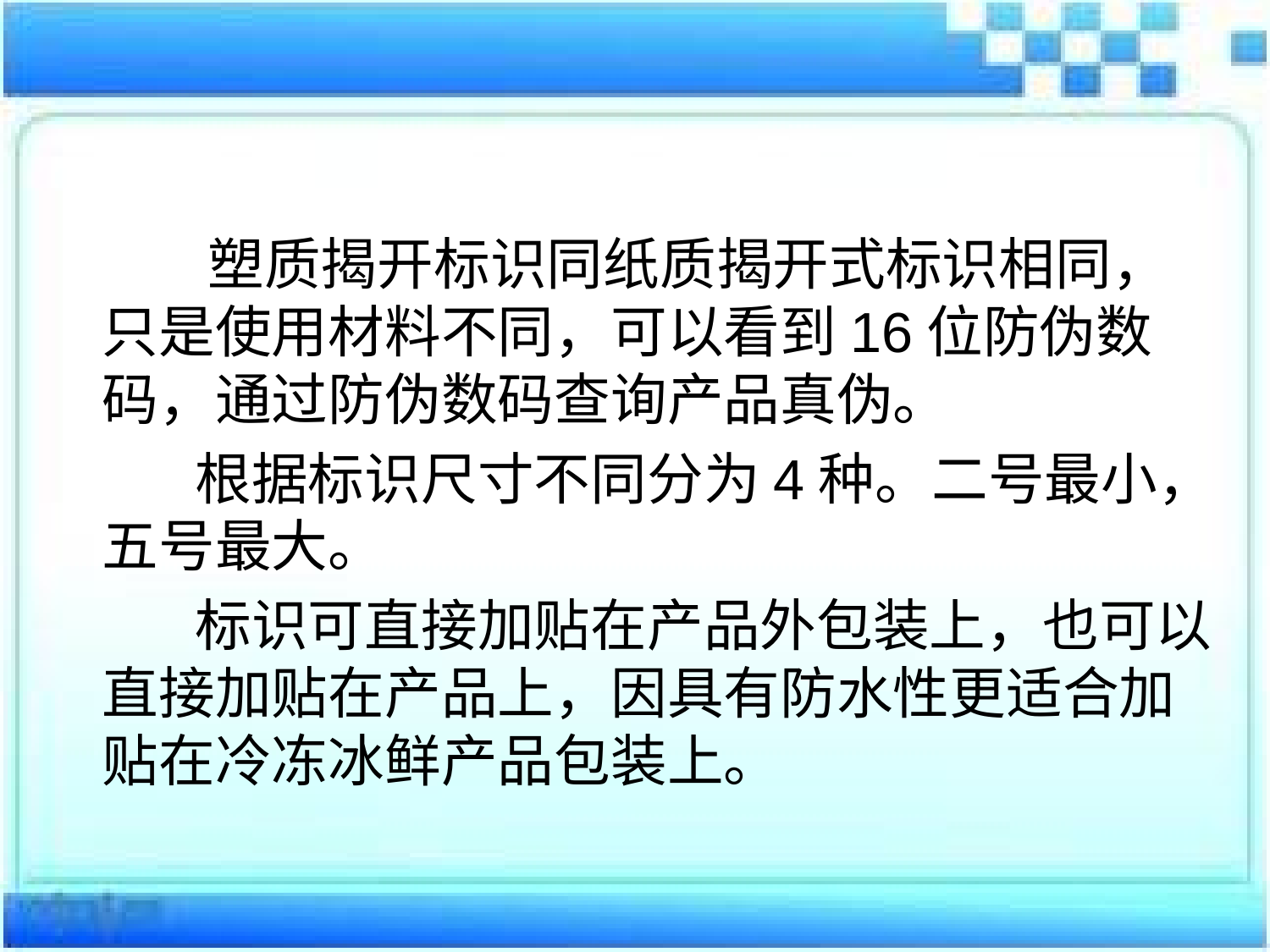

塑质揭开标识同纸质揭开式标识相同，只是使用材料不同，可以看到16位防伪数码，通过防伪数码查询产品真伪。
          根据标识尺寸不同分为4种。二号最小，五号最大。
          标识可直接加贴在产品外包装上，也可以直接加贴在产品上，因具有防水性更适合加贴在冷冻冰鲜产品包装上。